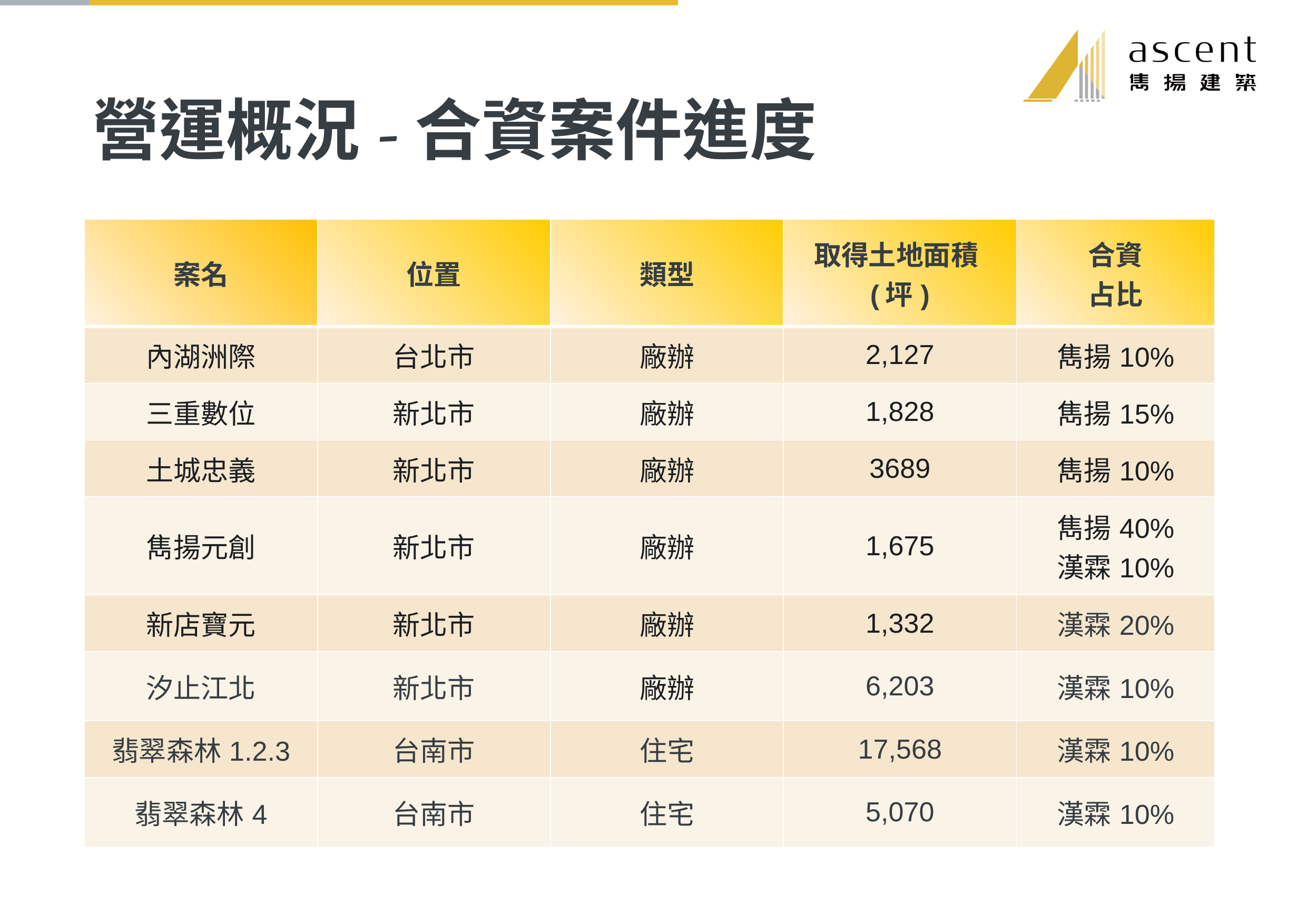

營運概況-合資案件進度
| 案名 | 位置 | 類型 | 取得土地面積(坪) | 合資 占比 |
| --- | --- | --- | --- | --- |
| 內湖洲際 | 台北市 | 廠辦 | 2,127 | 雋揚10% |
| 三重數位 | 新北市 | 廠辦 | 1,828 | 雋揚15% |
| 土城忠義 | 新北市 | 廠辦 | 3689 | 雋揚10% |
| 雋揚元創 | 新北市 | 廠辦 | 1,675 | 雋揚40% 漢霖10% |
| 新店寶元 | 新北市 | 廠辦 | 1,332 | 漢霖20% |
| 汐止江北 | 新北市 | 廠辦 | 6,203 | 漢霖10% |
| 翡翠森林1.2.3 | 台南市 | 住宅 | 17,568 | 漢霖10% |
| 翡翠森林4 | 台南市 | 住宅 | 5,070 | 漢霖10% |